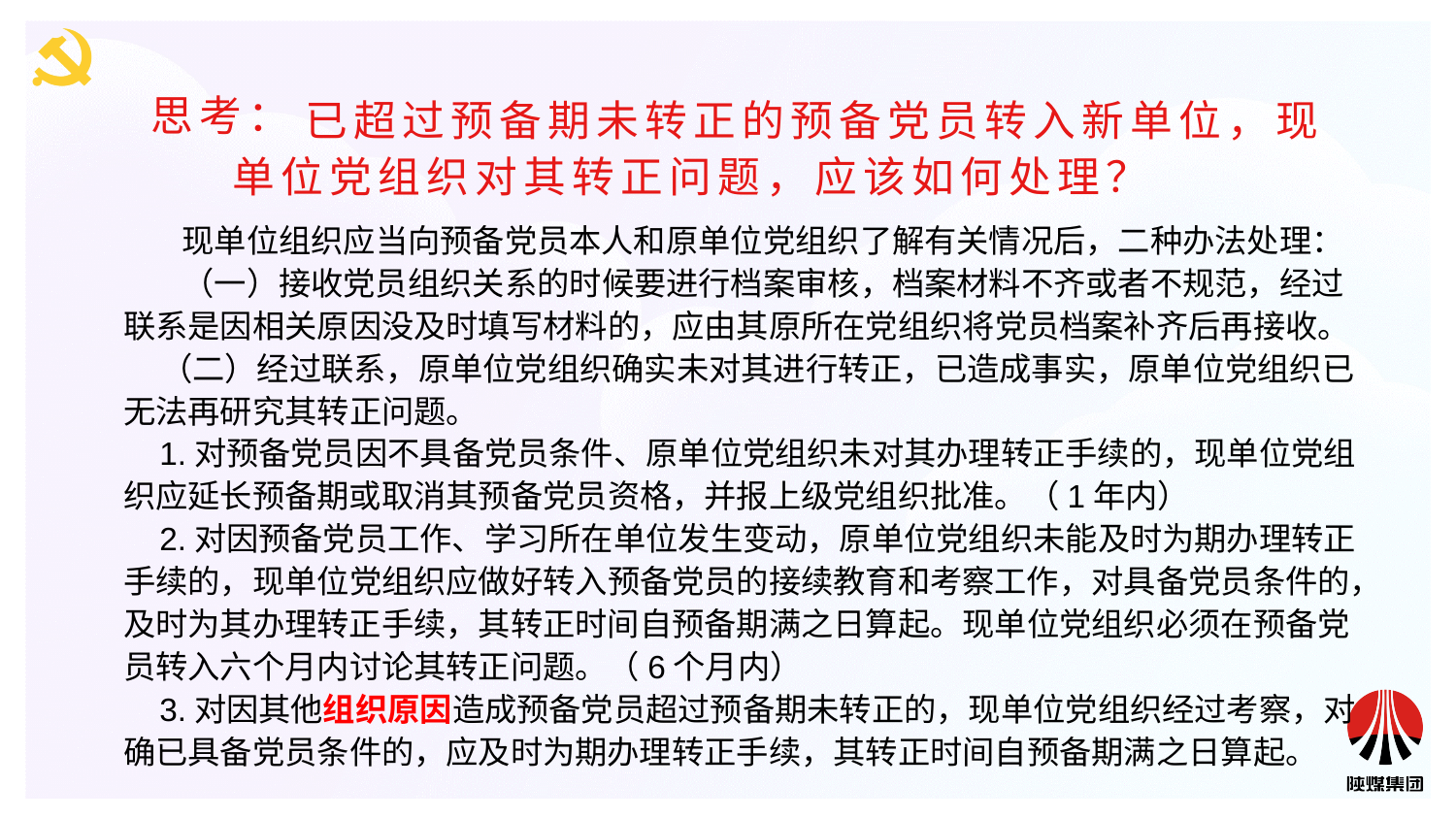

已超过预备期未转正的预备党员转入新单位，现单位党组织对其转正问题，应该如何处理？
思考：
       现单位组织应当向预备党员本人和原单位党组织了解有关情况后，二种办法处理：
       （一）接收党员组织关系的时候要进行档案审核，档案材料不齐或者不规范，经过联系是因相关原因没及时填写材料的，应由其原所在党组织将党员档案补齐后再接收。
    （二）经过联系，原单位党组织确实未对其进行转正，已造成事实，原单位党组织已无法再研究其转正问题。
    1.对预备党员因不具备党员条件、原单位党组织未对其办理转正手续的，现单位党组织应延长预备期或取消其预备党员资格，并报上级党组织批准。（1年内）
    2.对因预备党员工作、学习所在单位发生变动，原单位党组织未能及时为期办理转正手续的，现单位党组织应做好转入预备党员的接续教育和考察工作，对具备党员条件的，及时为其办理转正手续，其转正时间自预备期满之日算起。现单位党组织必须在预备党员转入六个月内讨论其转正问题。（6个月内）
    3.对因其他组织原因造成预备党员超过预备期未转正的，现单位党组织经过考察，对确已具备党员条件的，应及时为期办理转正手续，其转正时间自预备期满之日算起。